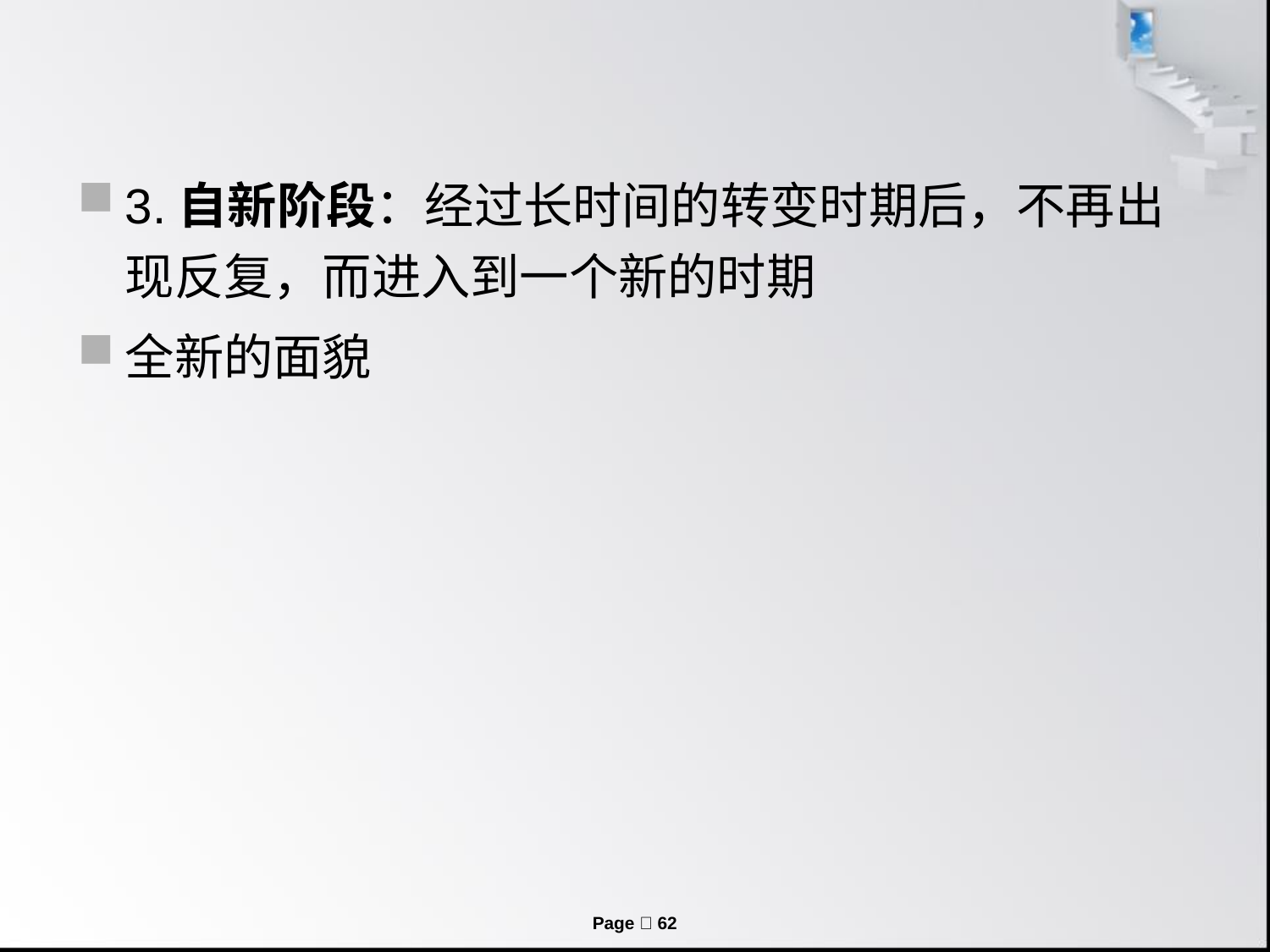

#
3.自新阶段：经过长时间的转变时期后，不再出现反复，而进入到一个新的时期
全新的面貌